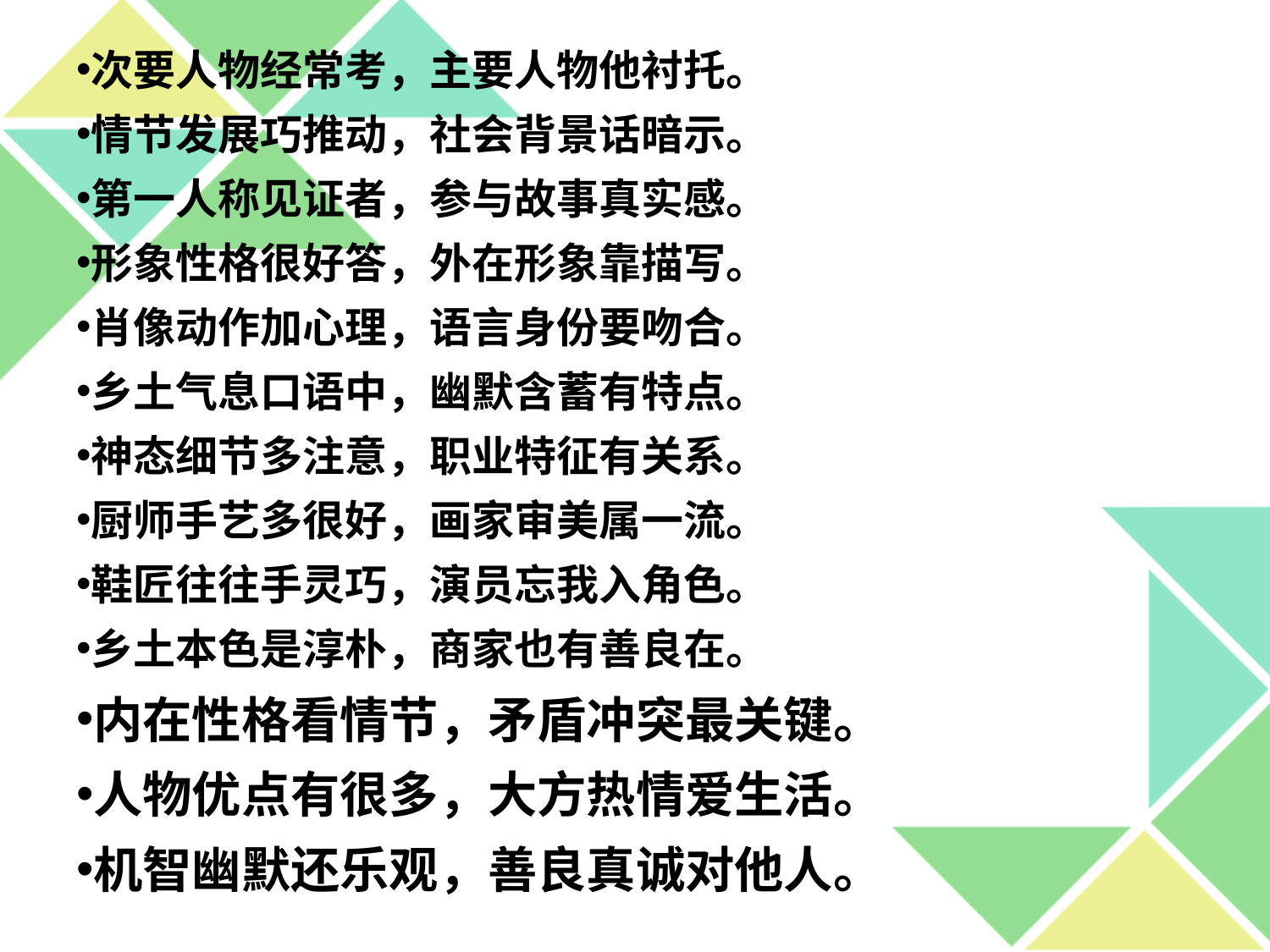

次要人物经常考，主要人物他衬托。
情节发展巧推动，社会背景话暗示。
第一人称见证者，参与故事真实感。
形象性格很好答，外在形象靠描写。
肖像动作加心理，语言身份要吻合。
乡土气息口语中，幽默含蓄有特点。
神态细节多注意，职业特征有关系。
厨师手艺多很好，画家审美属一流。
鞋匠往往手灵巧，演员忘我入角色。
乡土本色是淳朴，商家也有善良在。
内在性格看情节，矛盾冲突最关键。
人物优点有很多，大方热情爱生活。
机智幽默还乐观，善良真诚对他人。